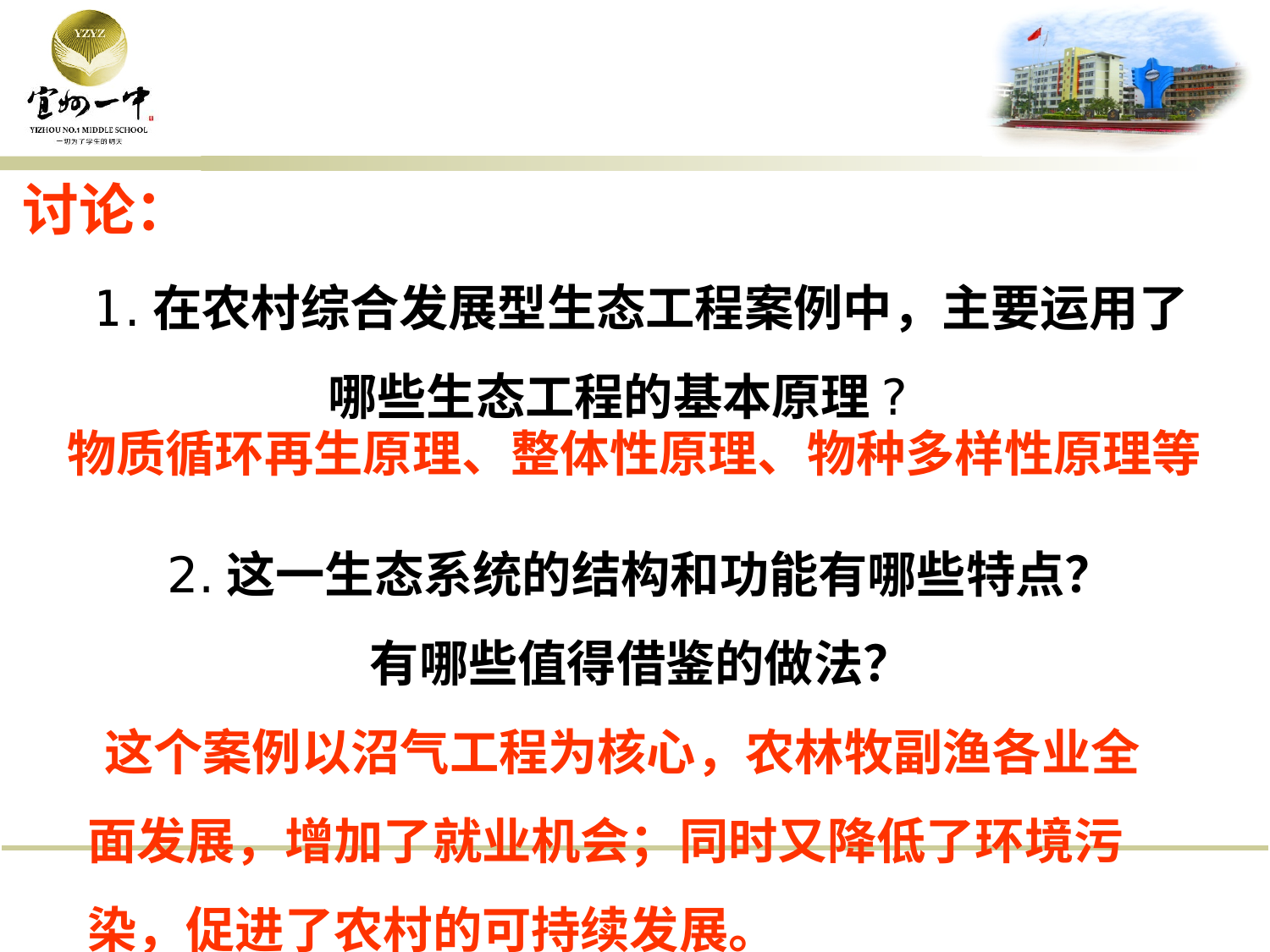

讨论：
1.在农村综合发展型生态工程案例中，主要运用了哪些生态工程的基本原理?

2.这一生态系统的结构和功能有哪些特点？
有哪些值得借鉴的做法？
物质循环再生原理、整体性原理、物种多样性原理等
      这个案例以沼气工程为核心，农林牧副渔各业全面发展，增加了就业机会；同时又降低了环境污染，促进了农村的可持续发展。